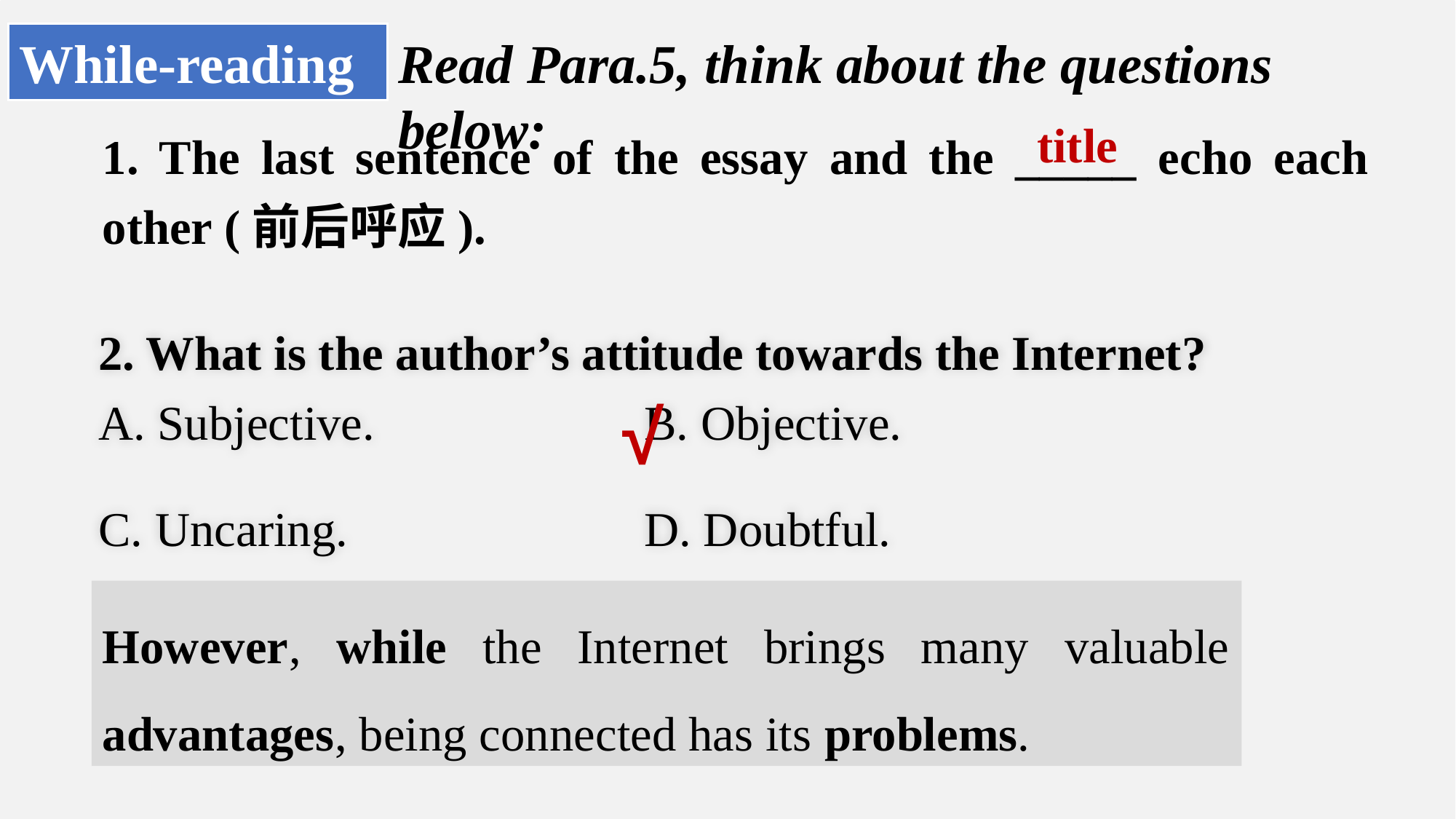

While-reading
Read Para.5, think about the questions below:
title
1. The last sentence of the essay and the _____ echo each other (前后呼应).

√
2. What is the author’s attitude towards the Internet?
A. Subjective.   			B. Objective.
C. Uncaring.   			D. Doubtful.

However, while the Internet brings many valuable advantages, being connected has its problems.